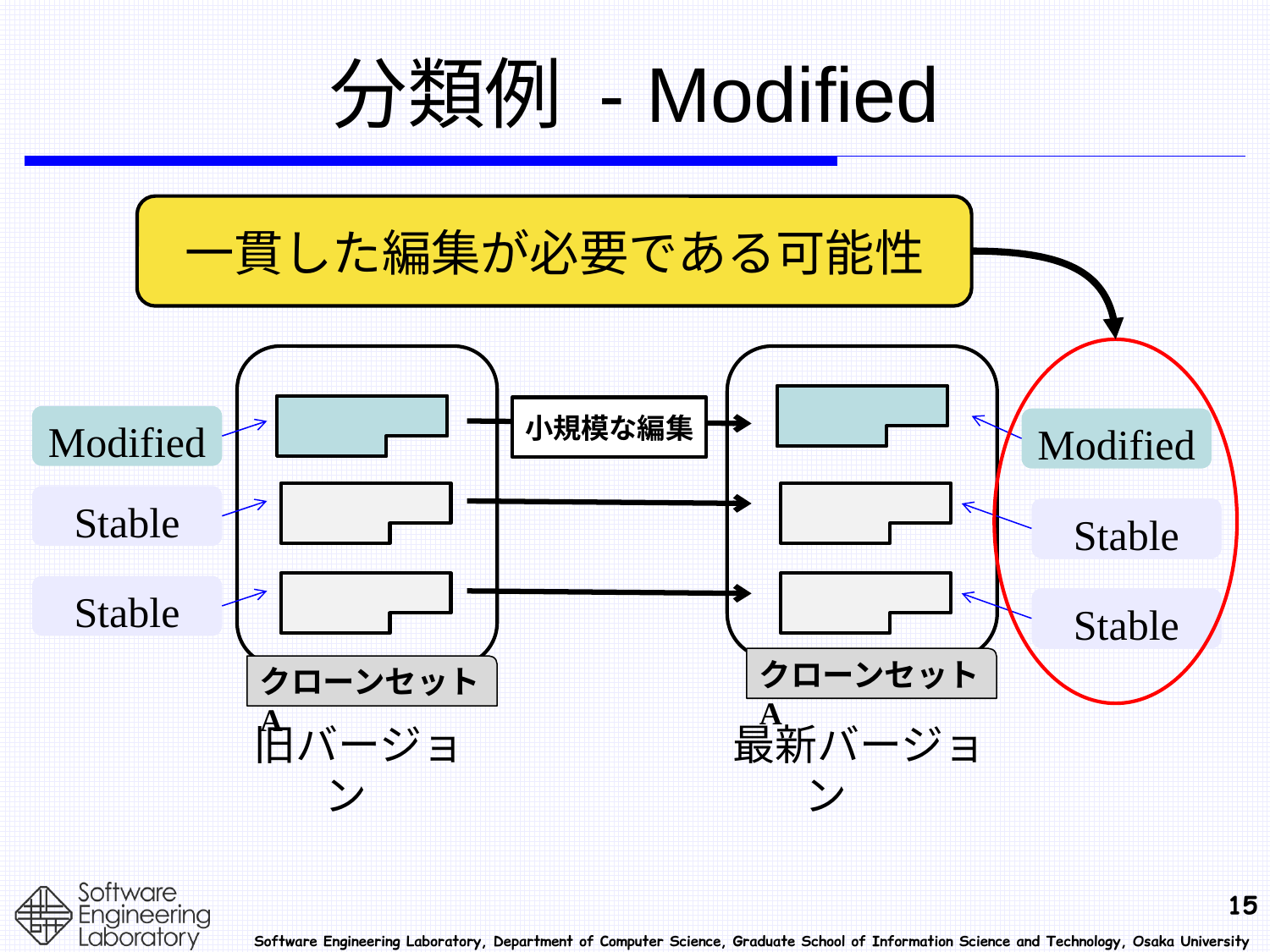

# 分類例 - Modified
一貫した編集が必要である可能性

小規模な編集
Modified
Modified

Stable
Stable

Stable
Stable
クローンセットA
クローンセットA
旧バージョン
最新バージョン